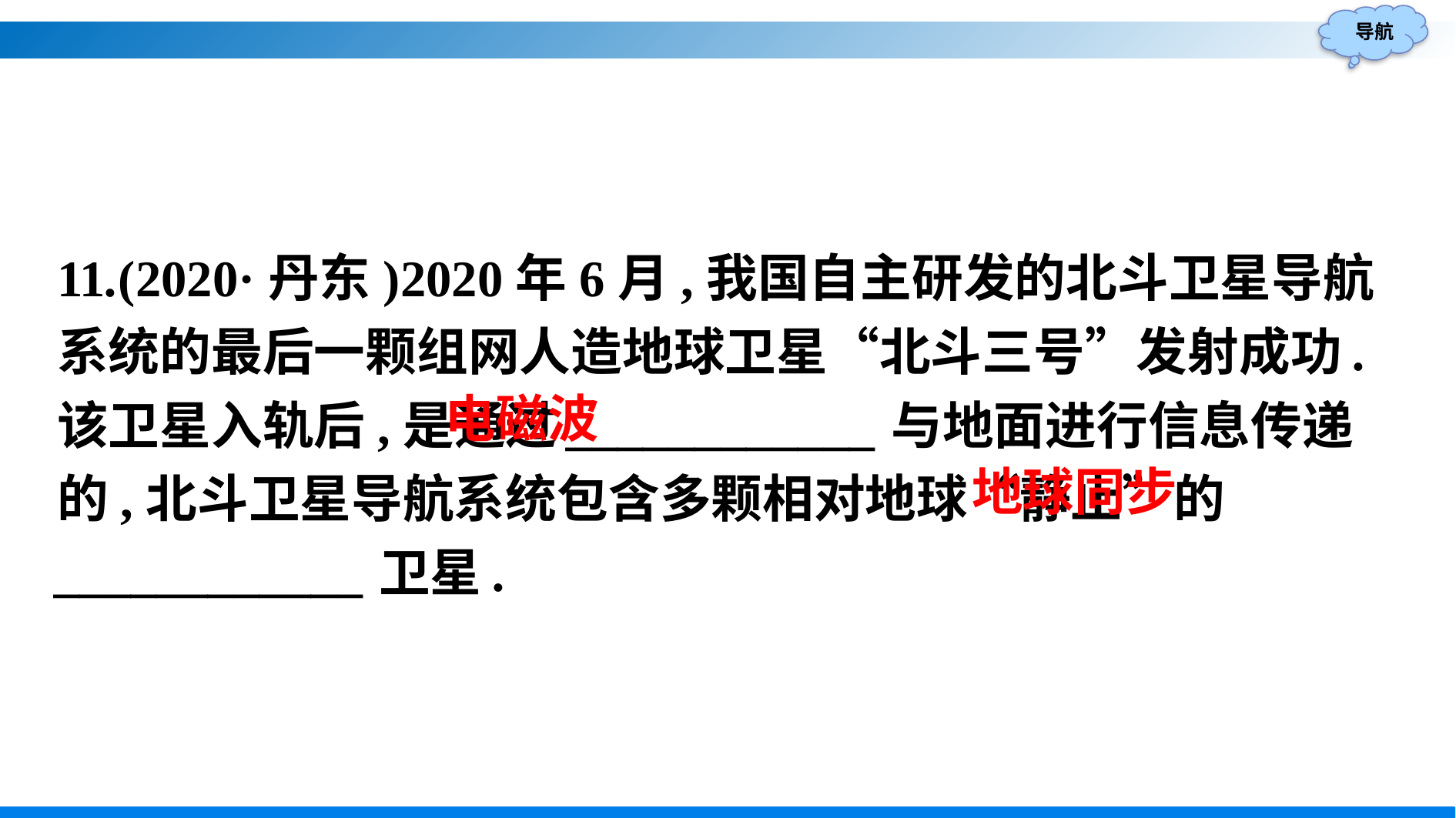

11.(2020·丹东)2020年6月,我国自主研发的北斗卫星导航系统的最后一颗组网人造地球卫星“北斗三号”发射成功.该卫星入轨后,是通过____________与地面进行信息传递的,北斗卫星导航系统包含多颗相对地球“静止”的____________卫星.
电磁波
地球同步